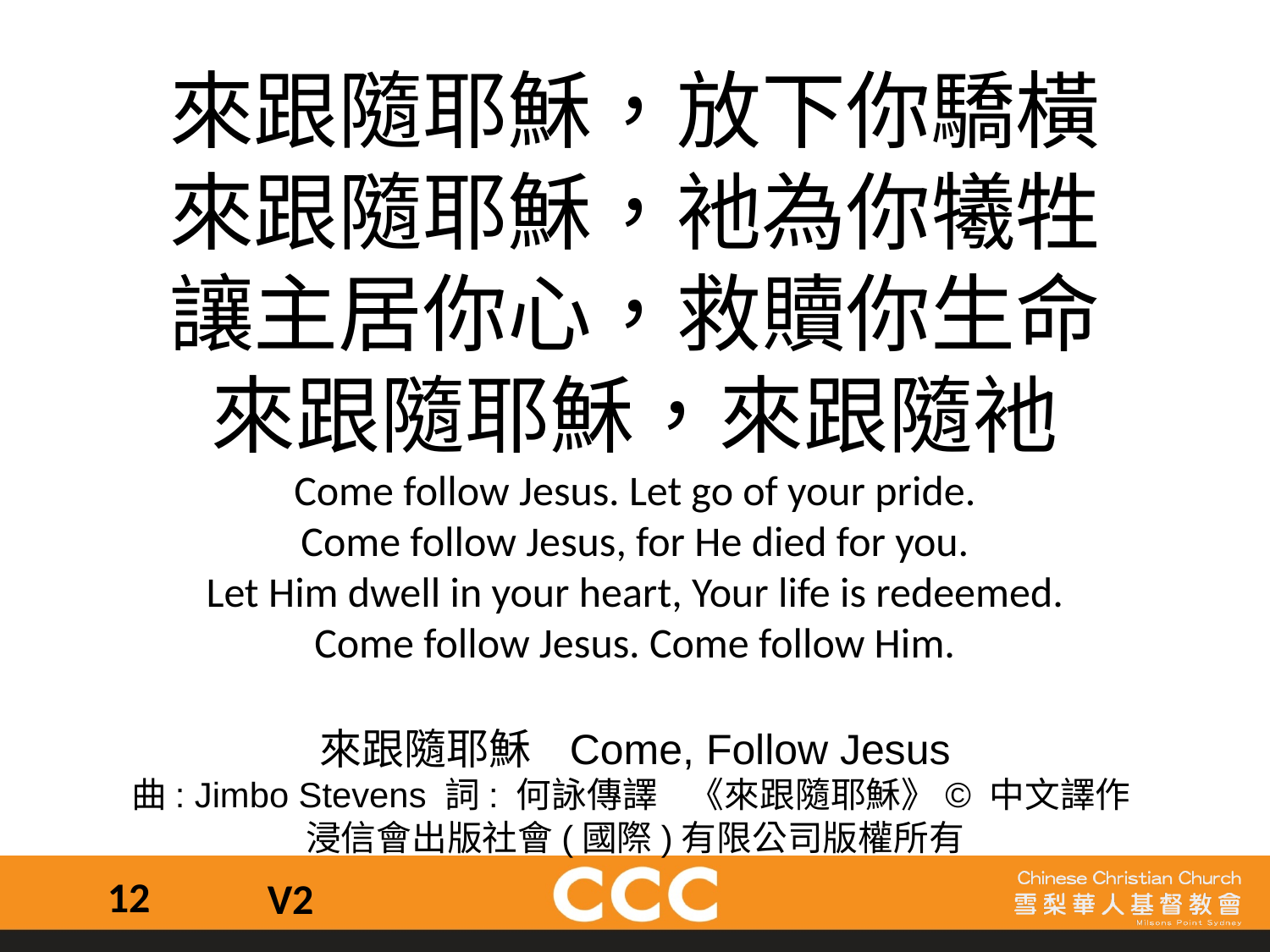

來跟隨耶穌，放下你驕橫
來跟隨耶穌，衪為你犧牲
讓主居你心，救贖你生命
來跟隨耶穌，來跟隨衪
Come follow Jesus. Let go of your pride.
Come follow Jesus, for He died for you.
Let Him dwell in your heart, Your life is redeemed.
Come follow Jesus. Come follow Him.

來跟隨耶穌   Come, Follow Jesus
曲: Jimbo Stevens 詞: 何詠傳譯    《來跟隨耶穌》© 中文譯作
浸信會出版社會(國際)有限公司版權所有
12
V2